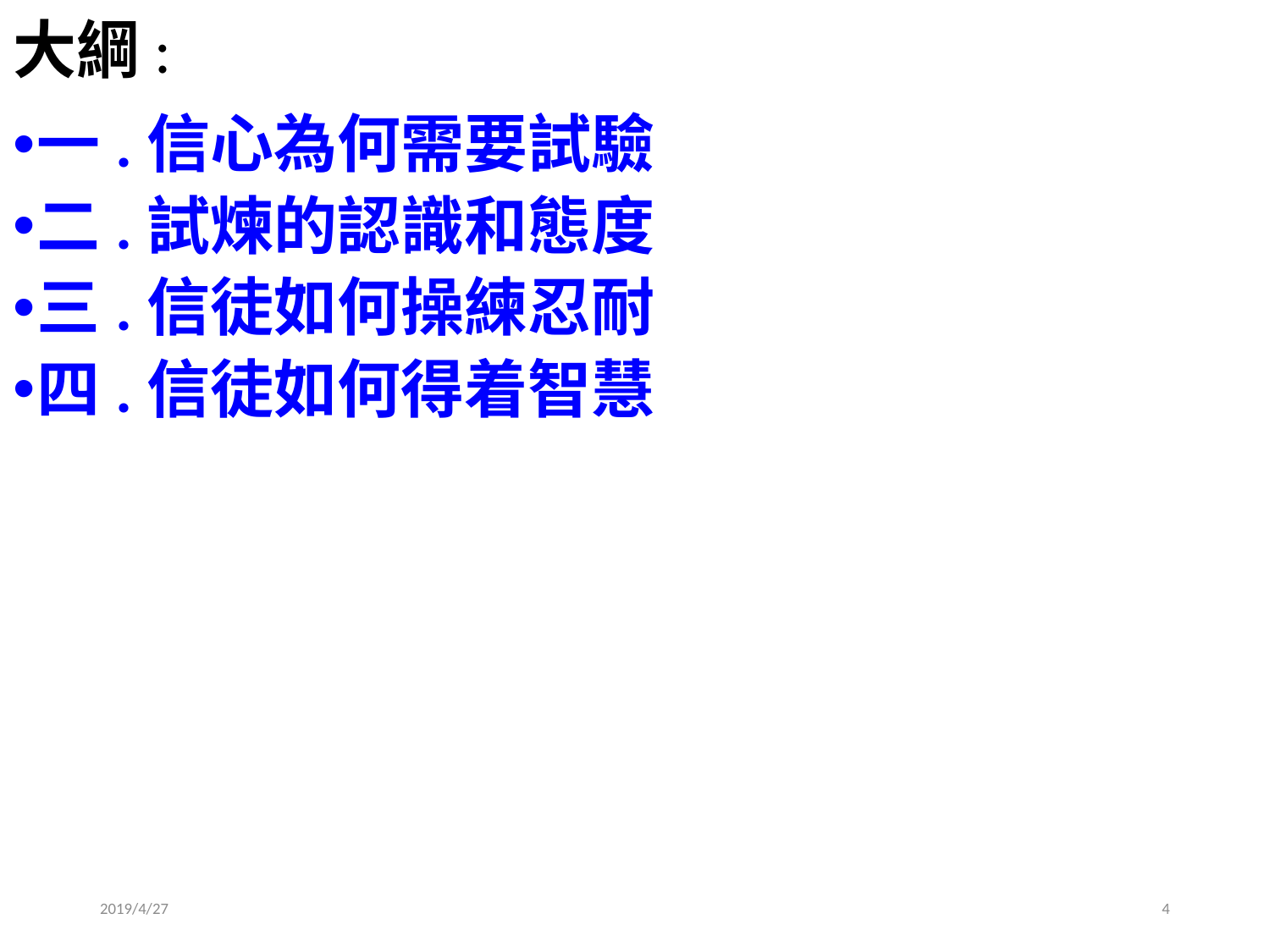

# 大綱:
一.信心為何需要試驗
二.試煉的認識和態度
三.信徒如何操練忍耐
四.信徒如何得着智慧

2019/4/27
4